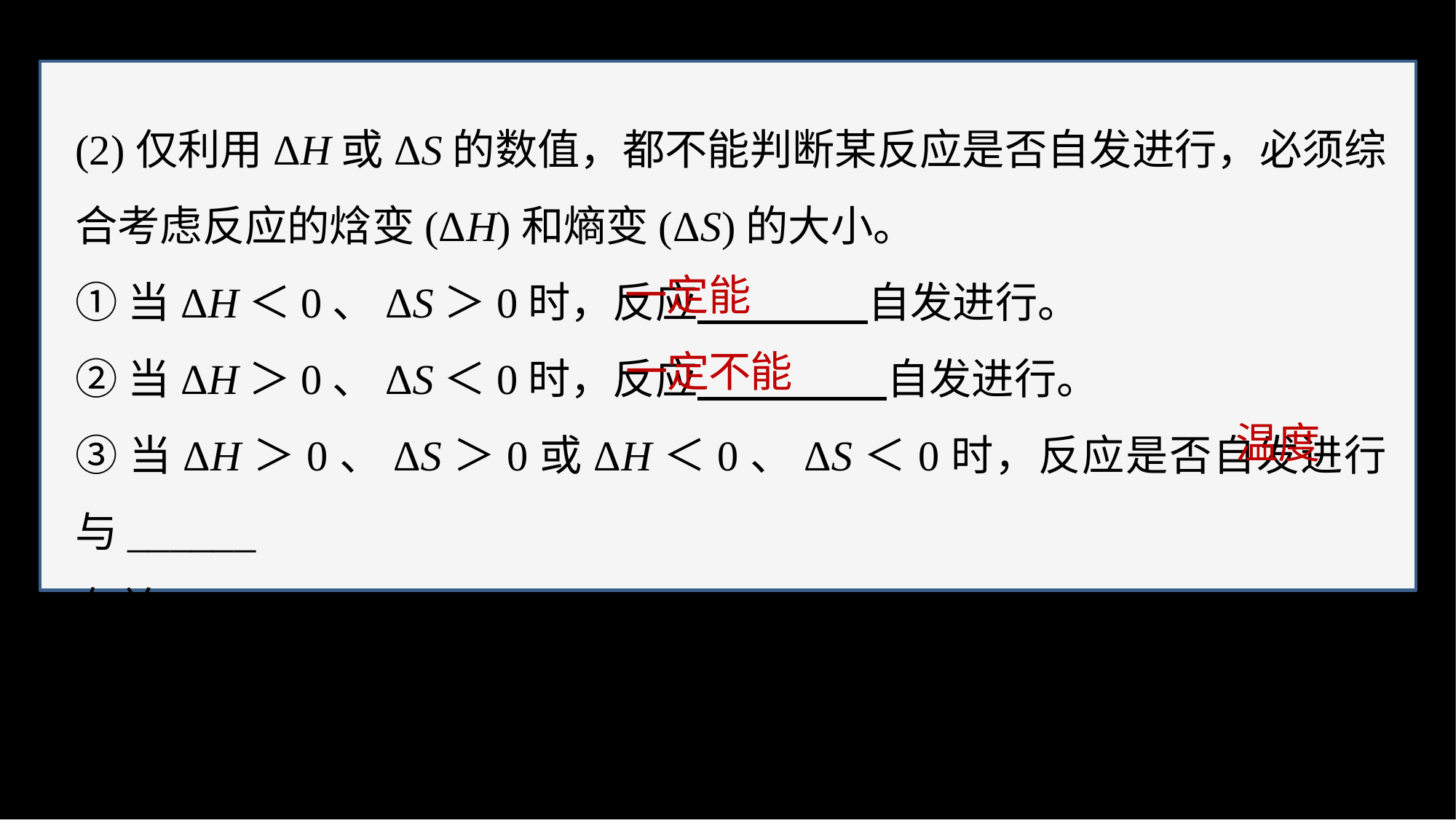

(2)仅利用ΔH或ΔS的数值，都不能判断某反应是否自发进行，必须综合考虑反应的焓变(ΔH)和熵变(ΔS)的大小。
①当ΔH＜0、ΔS＞0时，反应                  自发进行。
②当ΔH＞0、ΔS＜0时，反应                    自发进行。
③当ΔH＞0、ΔS＞0或ΔH＜0、ΔS＜0时，反应是否自发进行与______
有关。
一定能
一定不能
温度